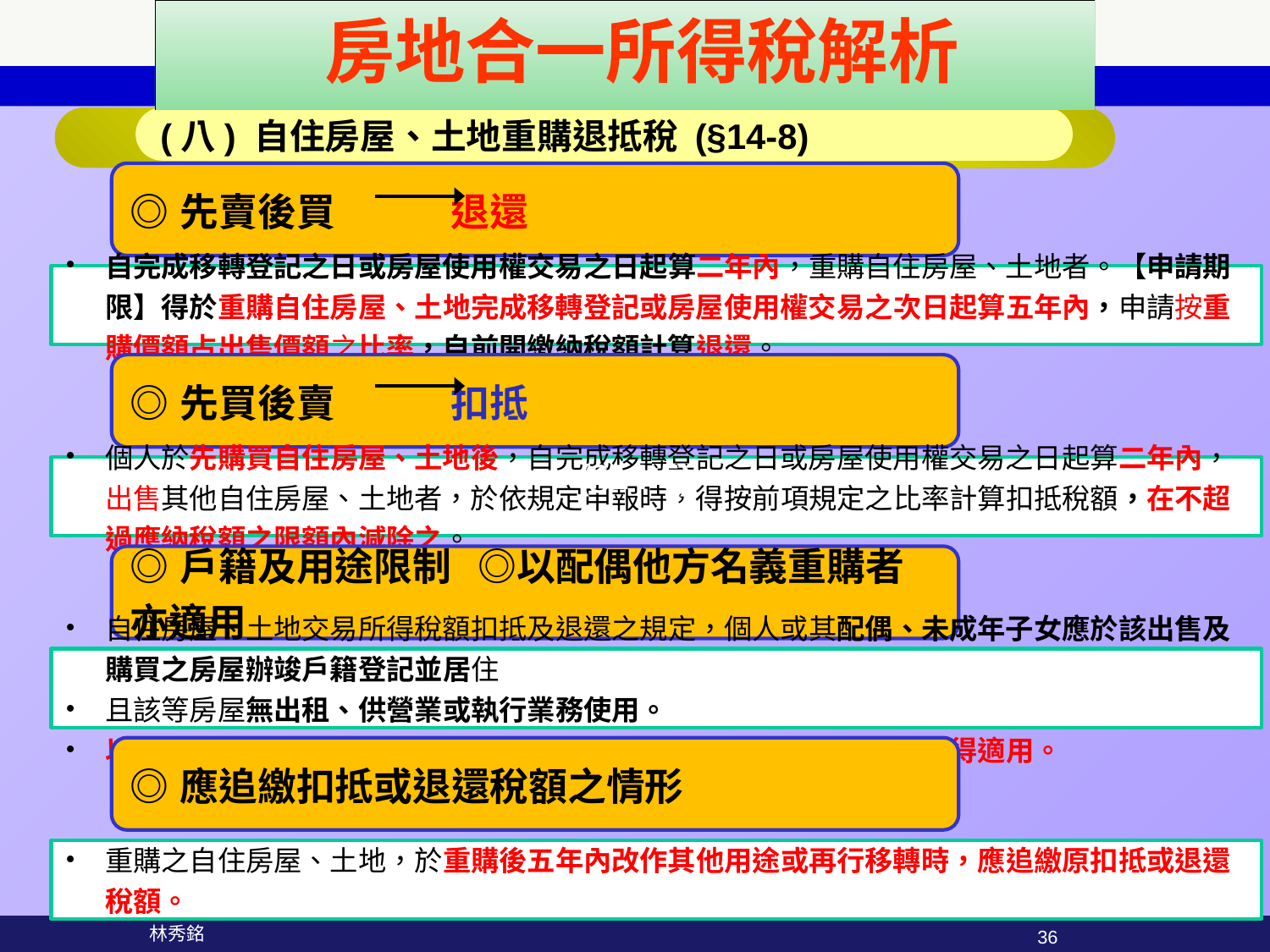

房地合一所得稅解析

      (八) 自住房屋、土地重購退抵稅 (§14-8)

◎戶籍及用途限制   ◎以配偶他方名義重購者亦適用
自完成移轉登記之日或房屋使用權交易之日起算二年內，重購自住房屋、土地者。【申請期限】得於重購自住房屋、土地完成移轉登記或房屋使用權交易之次日起算五年內，申請按重購價額占出售價額之比率，自前開繳納稅額計算退還。
◎應追繳扣抵或退還稅額之情形
重購之自住房屋、土地，於重購後五年內改作其他用途或再行移轉時，應追繳原扣抵或退還稅額。
且該等房屋無出租、供營業或執行業務使用。
以配偶之一方出售自住房屋、土地，而以配偶之他方名義重購者，亦得適用。
(§14-5)
                                 林秀銘

36